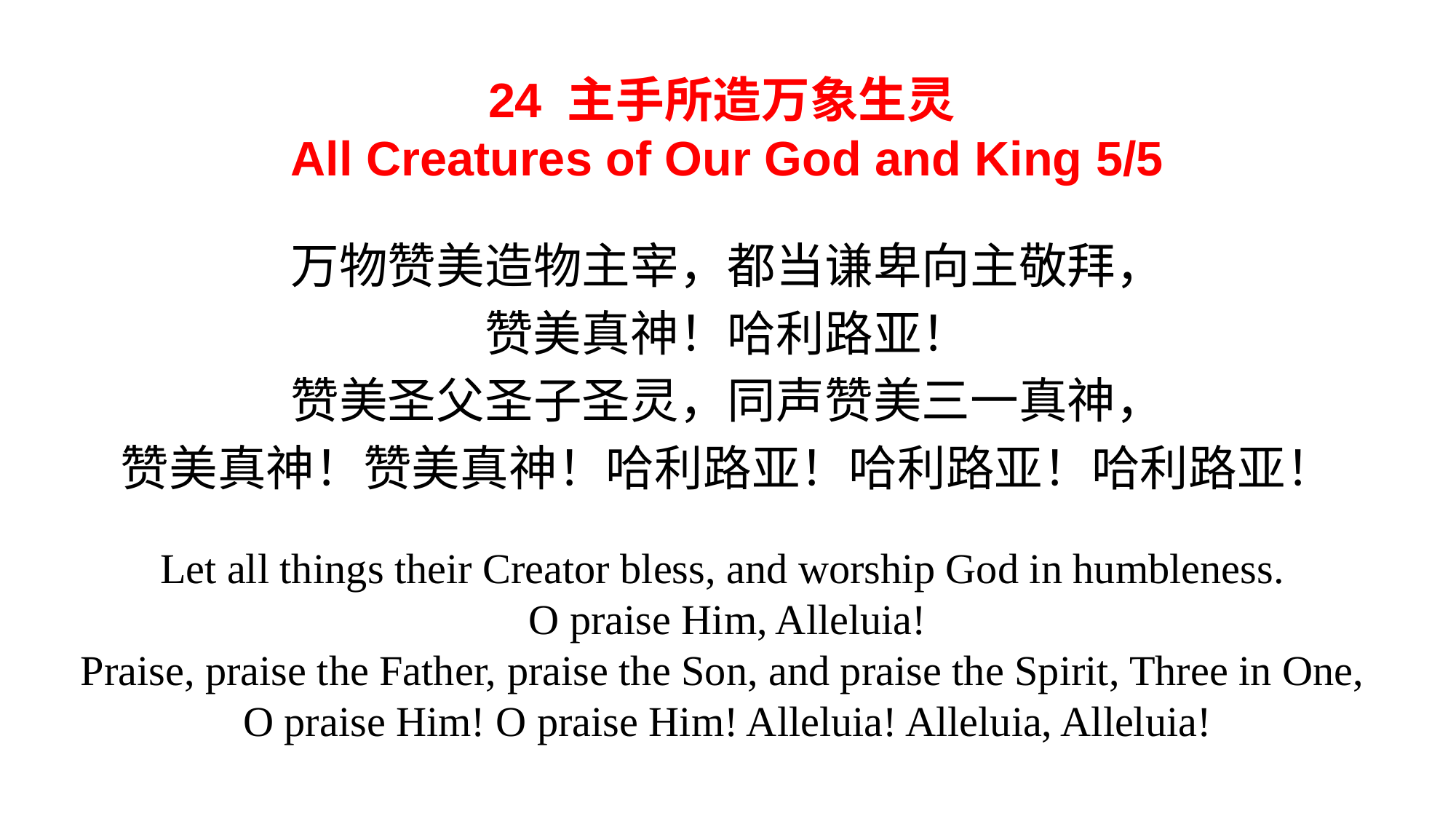

24 主手所造万象生灵
All Creatures of Our God and King 5/5
万物赞美造物主宰，都当谦卑向主敬拜，
赞美真神！哈利路亚！
赞美圣父圣子圣灵，同声赞美三一真神，
赞美真神！赞美真神！哈利路亚！哈利路亚！哈利路亚！

Let all things their Creator bless, and worship God in humbleness.
O praise Him, Alleluia!
Praise, praise the Father, praise the Son, and praise the Spirit, Three in One,
O praise Him! O praise Him! Alleluia! Alleluia, Alleluia!